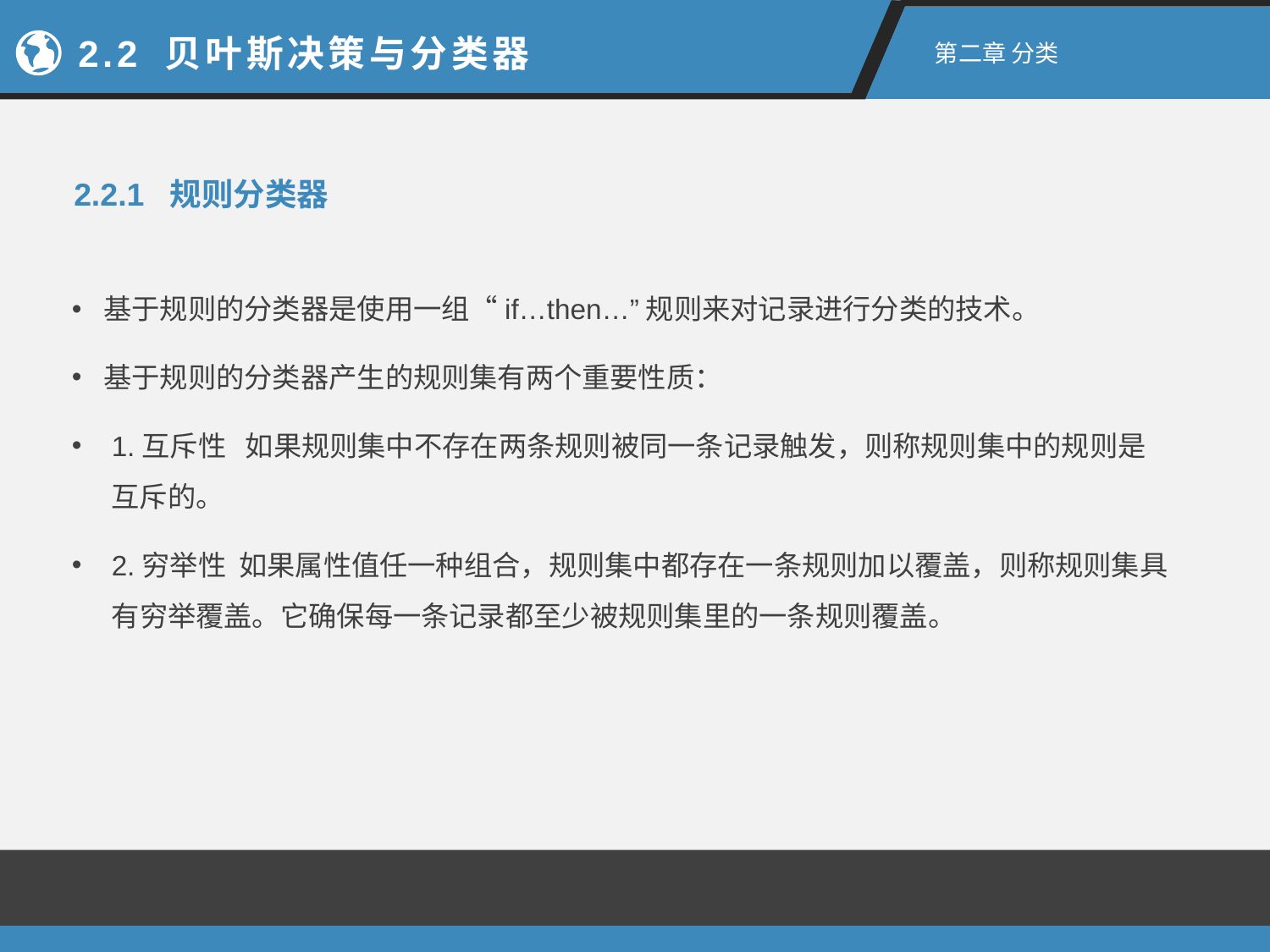

2.2 贝叶斯决策与分类器

第二章 分类
2.2.1  规则分类器
基于规则的分类器是使用一组“if…then…”规则来对记录进行分类的技术。
基于规则的分类器产生的规则集有两个重要性质：
1.互斥性   如果规则集中不存在两条规则被同一条记录触发，则称规则集中的规则是互斥的。
2.穷举性  如果属性值任一种组合，规则集中都存在一条规则加以覆盖，则称规则集具有穷举覆盖。它确保每一条记录都至少被规则集里的一条规则覆盖。